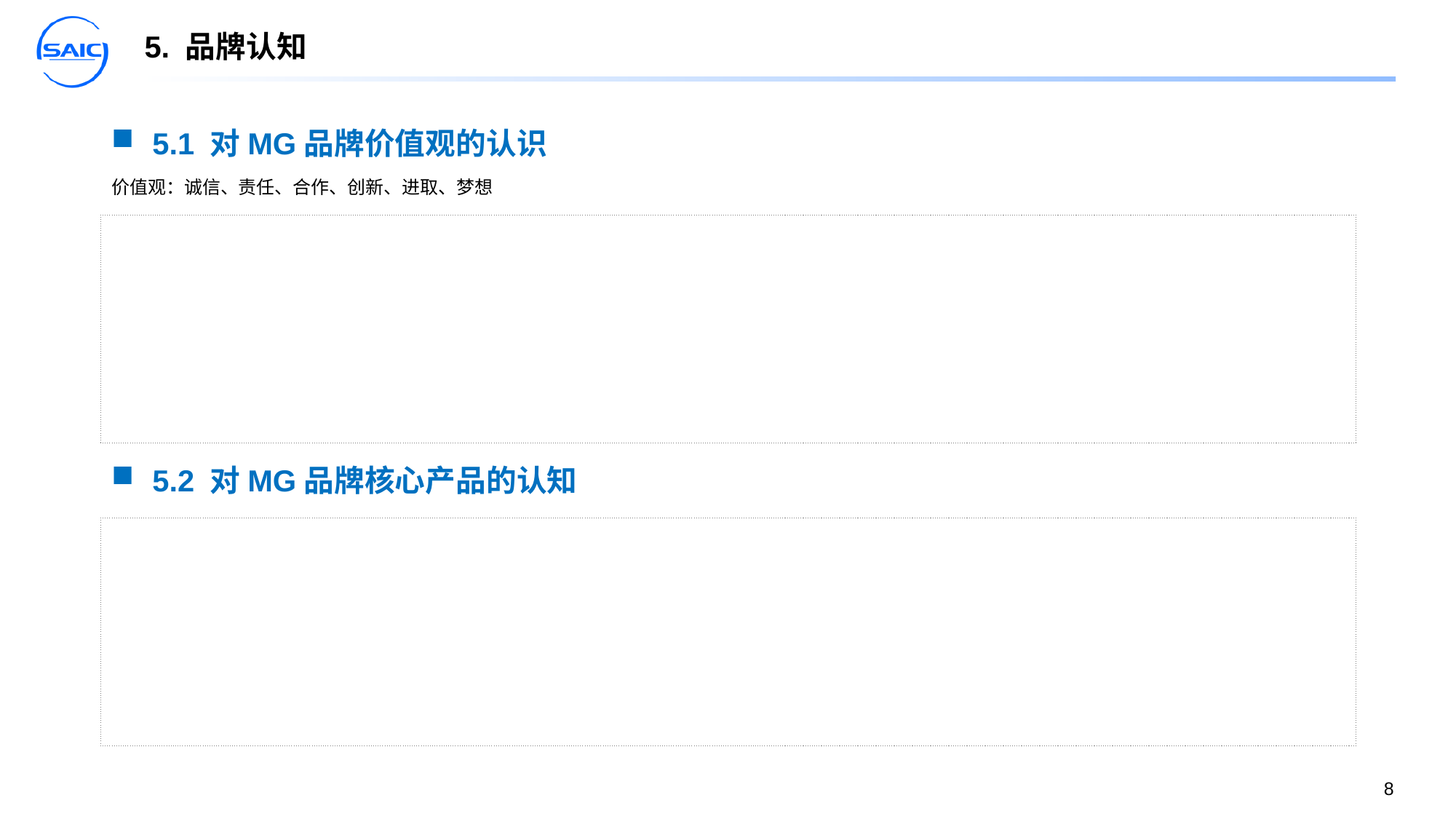

# 5. 品牌认知
5.1 对MG品牌价值观的认识
价值观：诚信、责任、合作、创新、进取、梦想
|  |
| --- |
5.2 对MG品牌核心产品的认知
|  |
| --- |